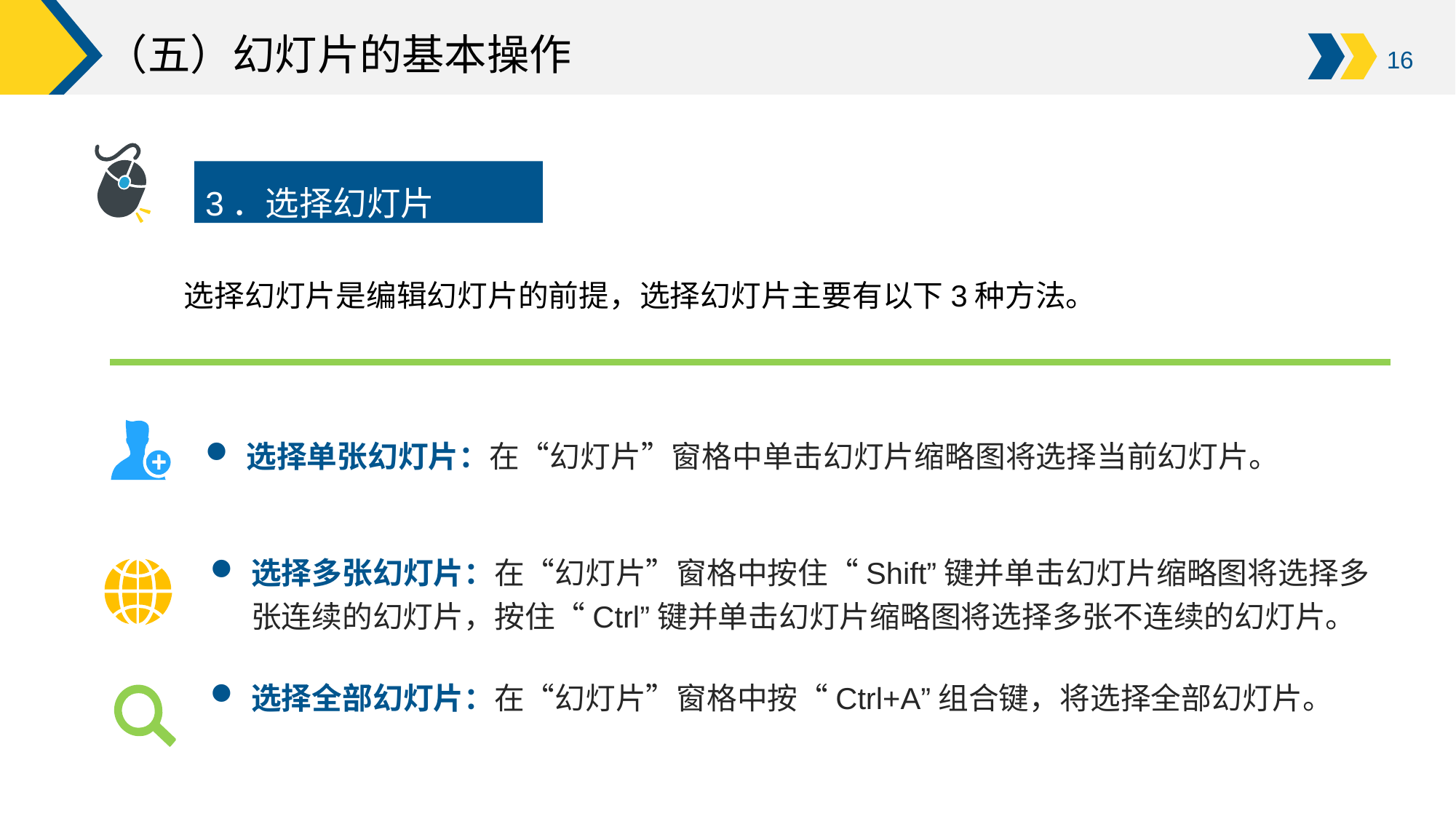

# （五）幻灯片的基本操作

3．选择幻灯片
选择幻灯片是编辑幻灯片的前提，选择幻灯片主要有以下3种方法。

选择单张幻灯片：在“幻灯片”窗格中单击幻灯片缩略图将选择当前幻灯片。

选择多张幻灯片：在“幻灯片”窗格中按住“Shift”键并单击幻灯片缩略图将选择多张连续的幻灯片，按住“Ctrl”键并单击幻灯片缩略图将选择多张不连续的幻灯片。

选择全部幻灯片：在“幻灯片”窗格中按“Ctrl+A”组合键，将选择全部幻灯片。